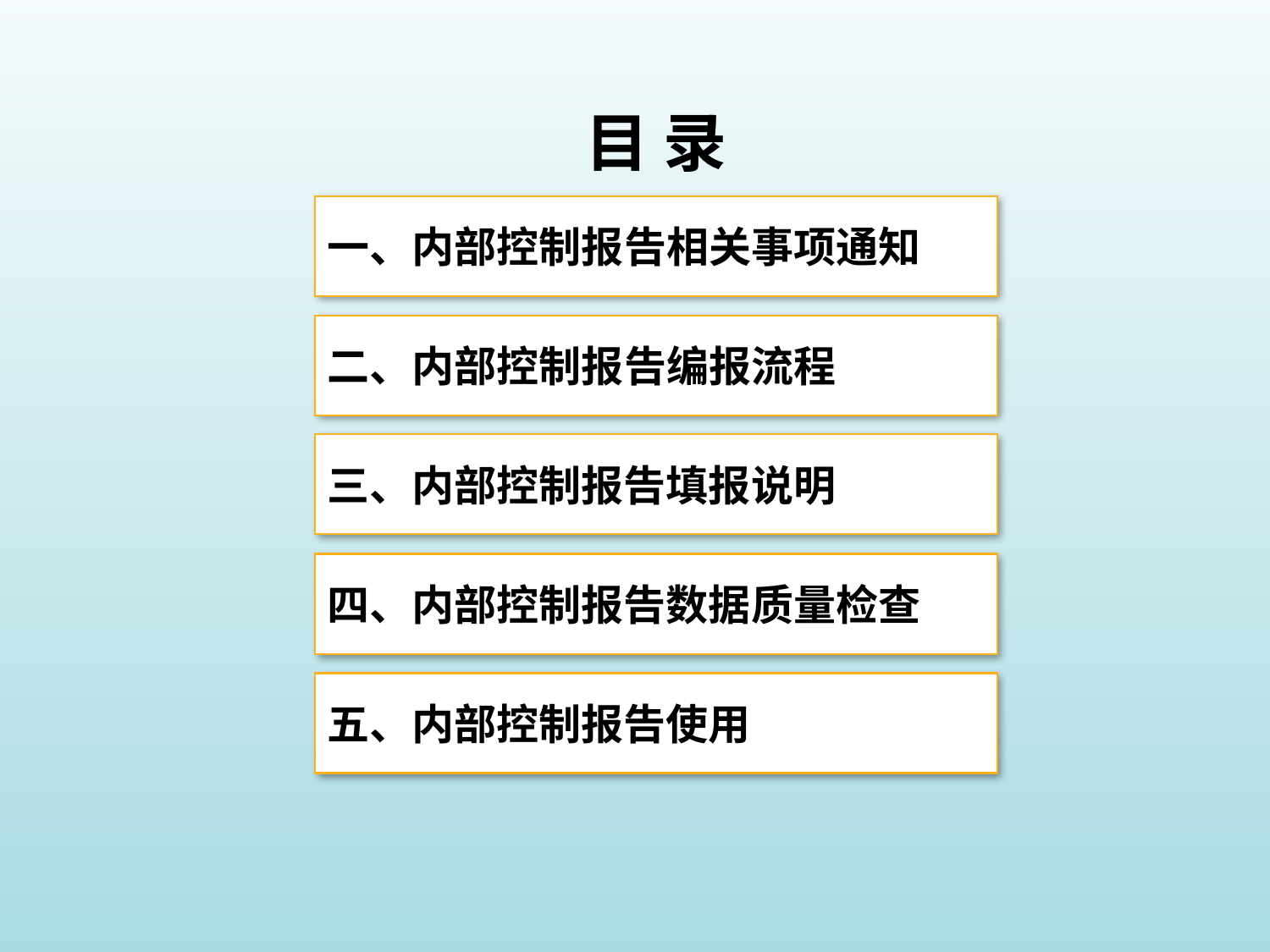

目 录
一、内部控制报告相关事项通知
二、内部控制报告编报流程
三、内部控制报告填报说明
四、内部控制报告数据质量检查
五、内部控制报告使用